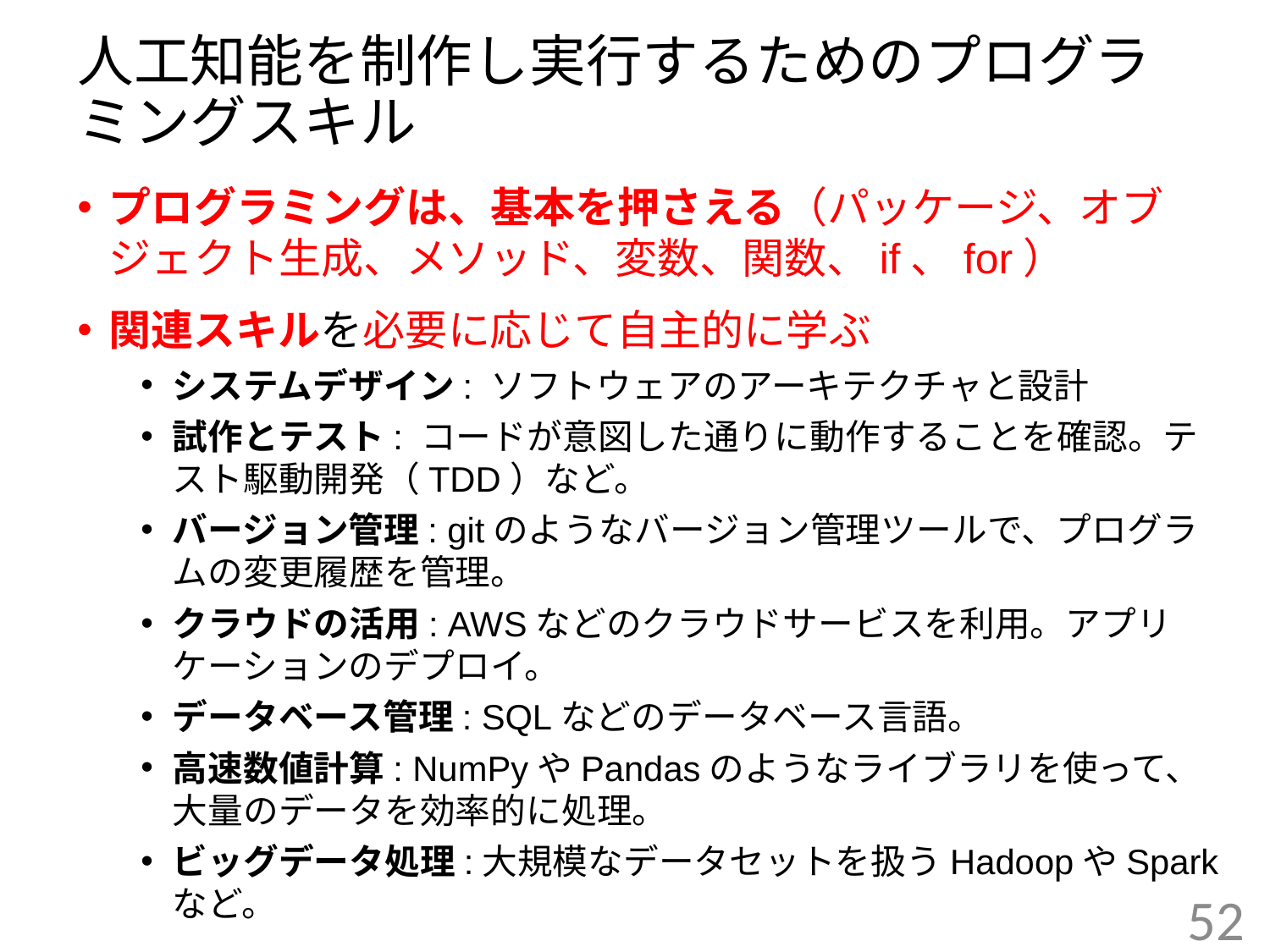

# 人工知能を制作し実行するためのプログラミングスキル
プログラミングは、基本を押さえる（パッケージ、オブジェクト生成、メソッド、変数、関数、if、for）
関連スキルを必要に応じて自主的に学ぶ
システムデザイン: ソフトウェアのアーキテクチャと設計
試作とテスト: コードが意図した通りに動作することを確認。テスト駆動開発（TDD）など。
バージョン管理: gitのようなバージョン管理ツールで、プログラムの変更履歴を管理。
クラウドの活用: AWSなどのクラウドサービスを利用。アプリケーションのデプロイ。
データベース管理: SQLなどのデータベース言語。
高速数値計算: NumPyやPandasのようなライブラリを使って、大量のデータを効率的に処理。
ビッグデータ処理:大規模なデータセットを扱うHadoopやSparkなど。
52